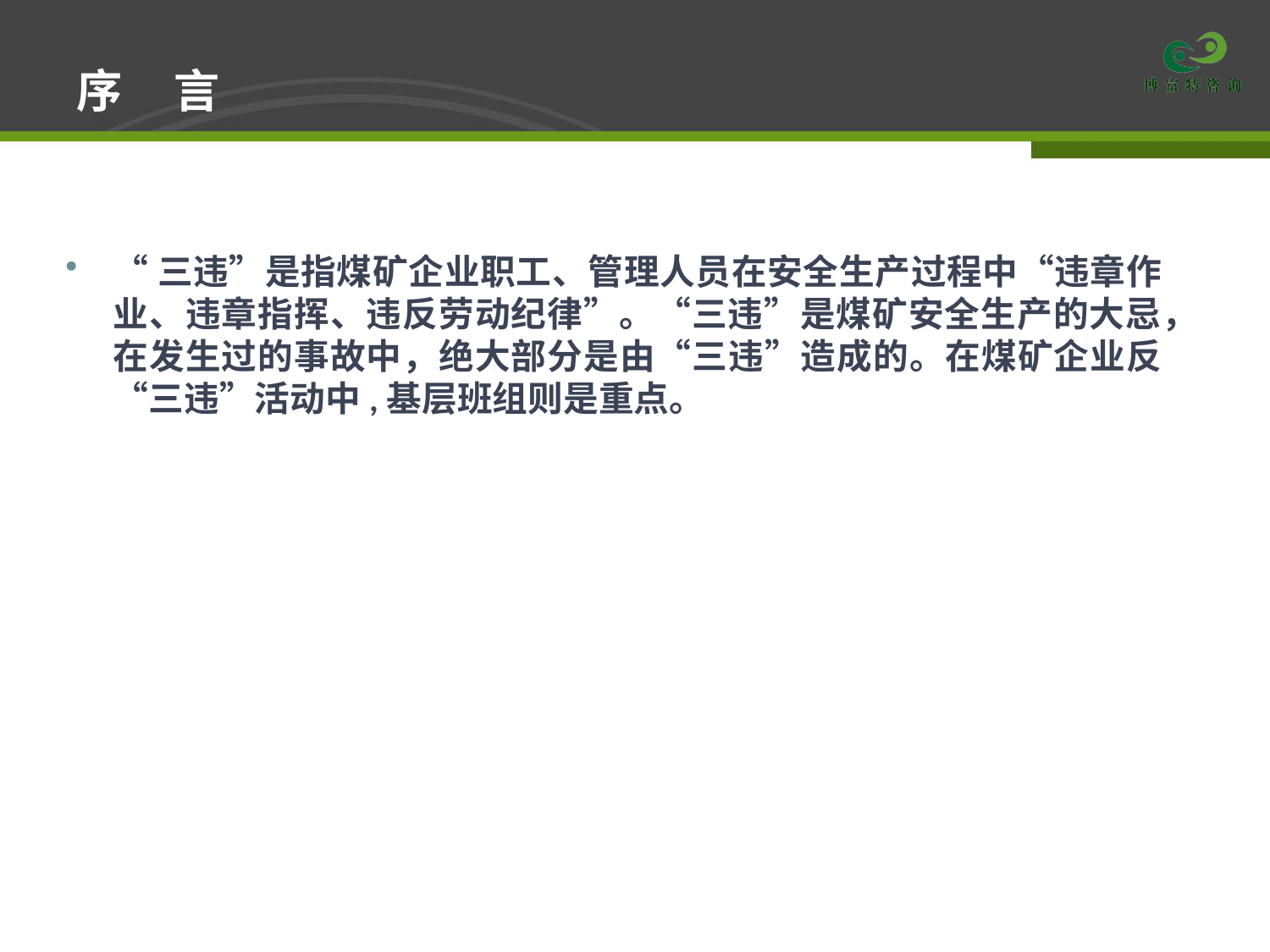

# 序     言
“三违”是指煤矿企业职工、管理人员在安全生产过程中“违章作业、违章指挥、违反劳动纪律”。“三违”是煤矿安全生产的大忌，在发生过的事故中，绝大部分是由“三违”造成的。在煤矿企业反“三违”活动中,基层班组则是重点。
4